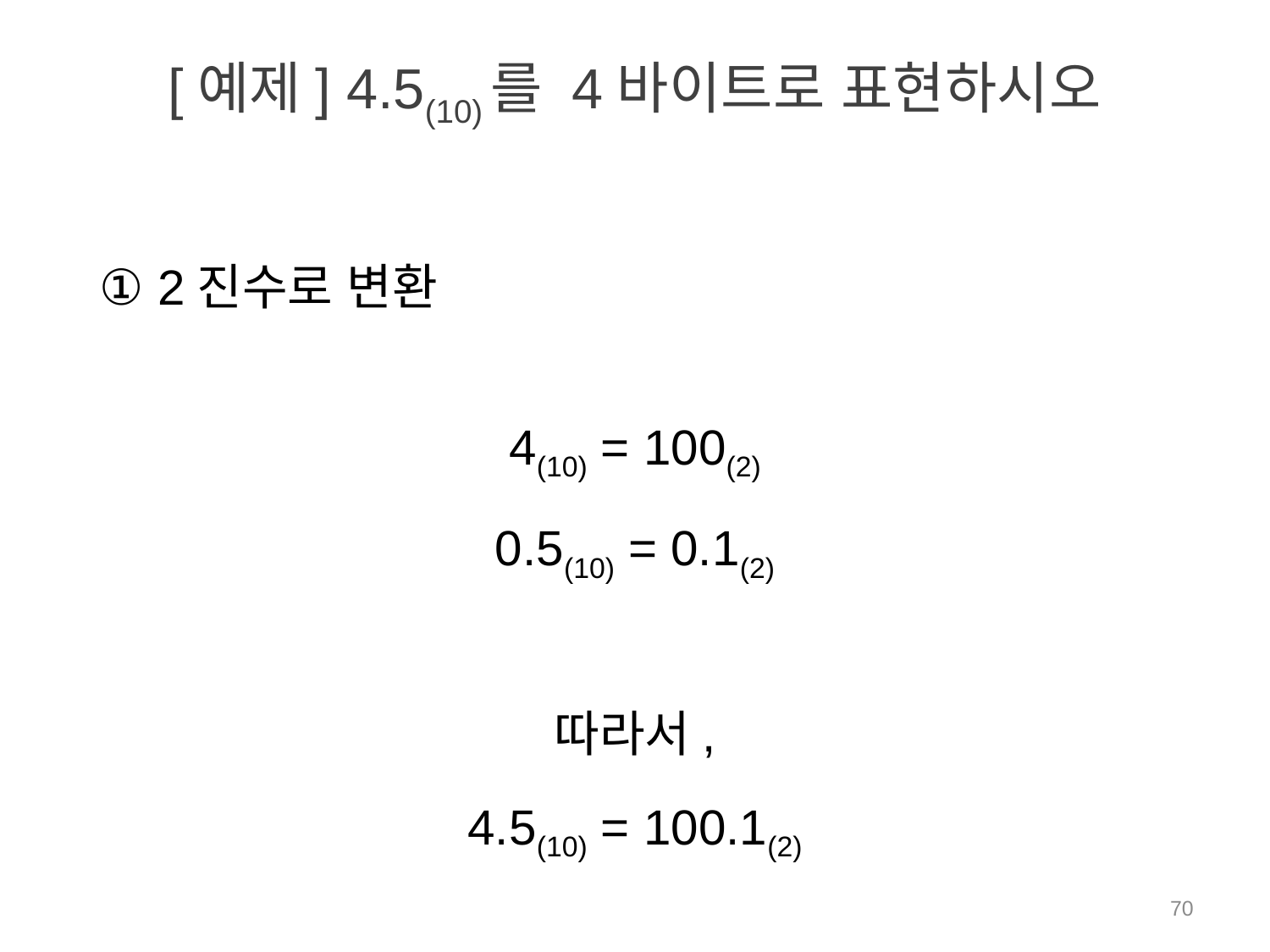

# [예제] 4.5(10)를 4바이트로 표현하시오
① 2진수로 변환
4(10) = 100(2)
0.5(10) = 0.1(2)

따라서,
4.5(10) = 100.1(2)
70